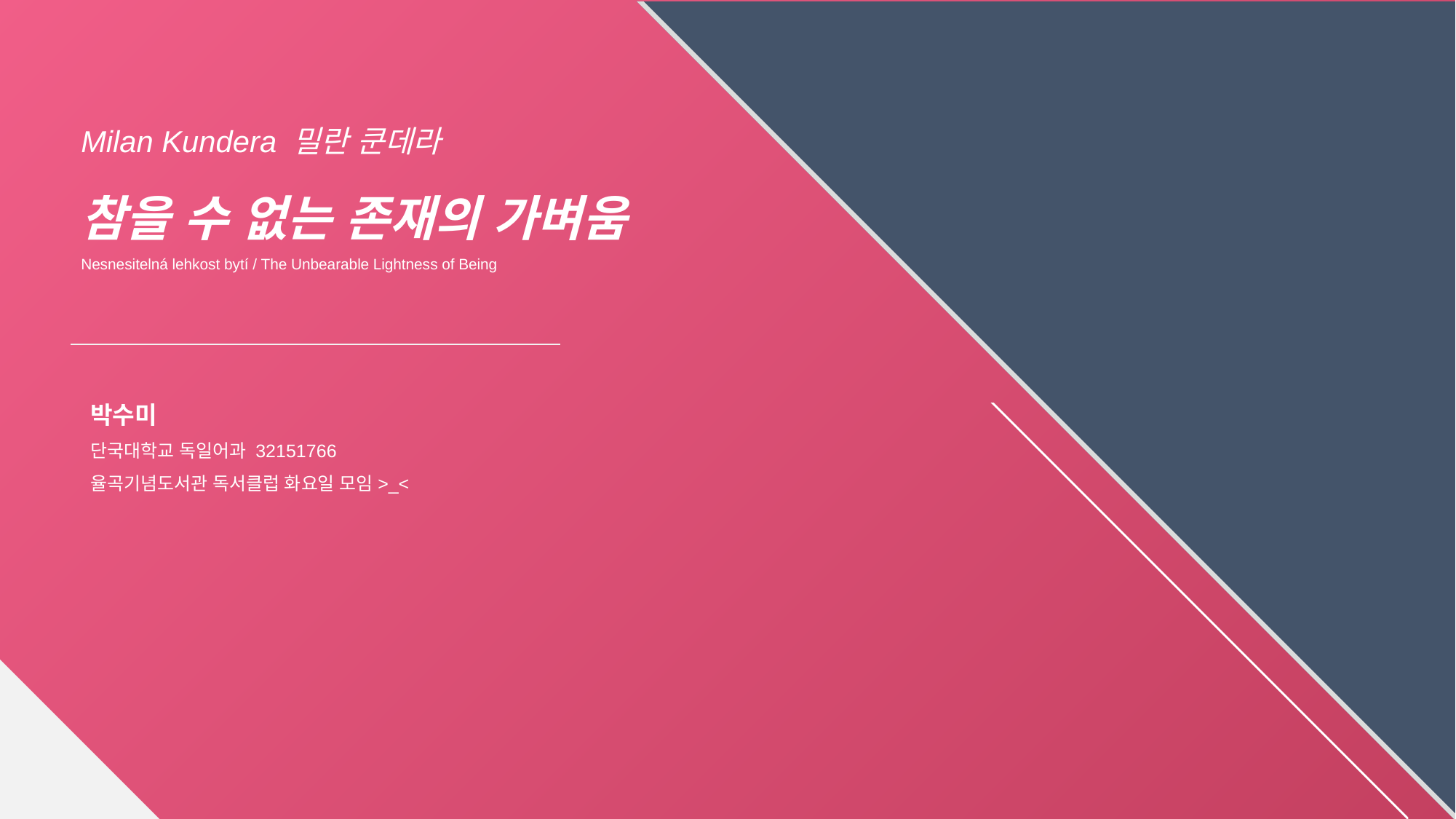

Milan Kundera 밀란 쿤데라
참을 수 없는 존재의 가벼움
Nesnesitelná lehkost bytí / The Unbearable Lightness of Being
박수미
단국대학교 독일어과 32151766
율곡기념도서관 독서클럽 화요일 모임>_<